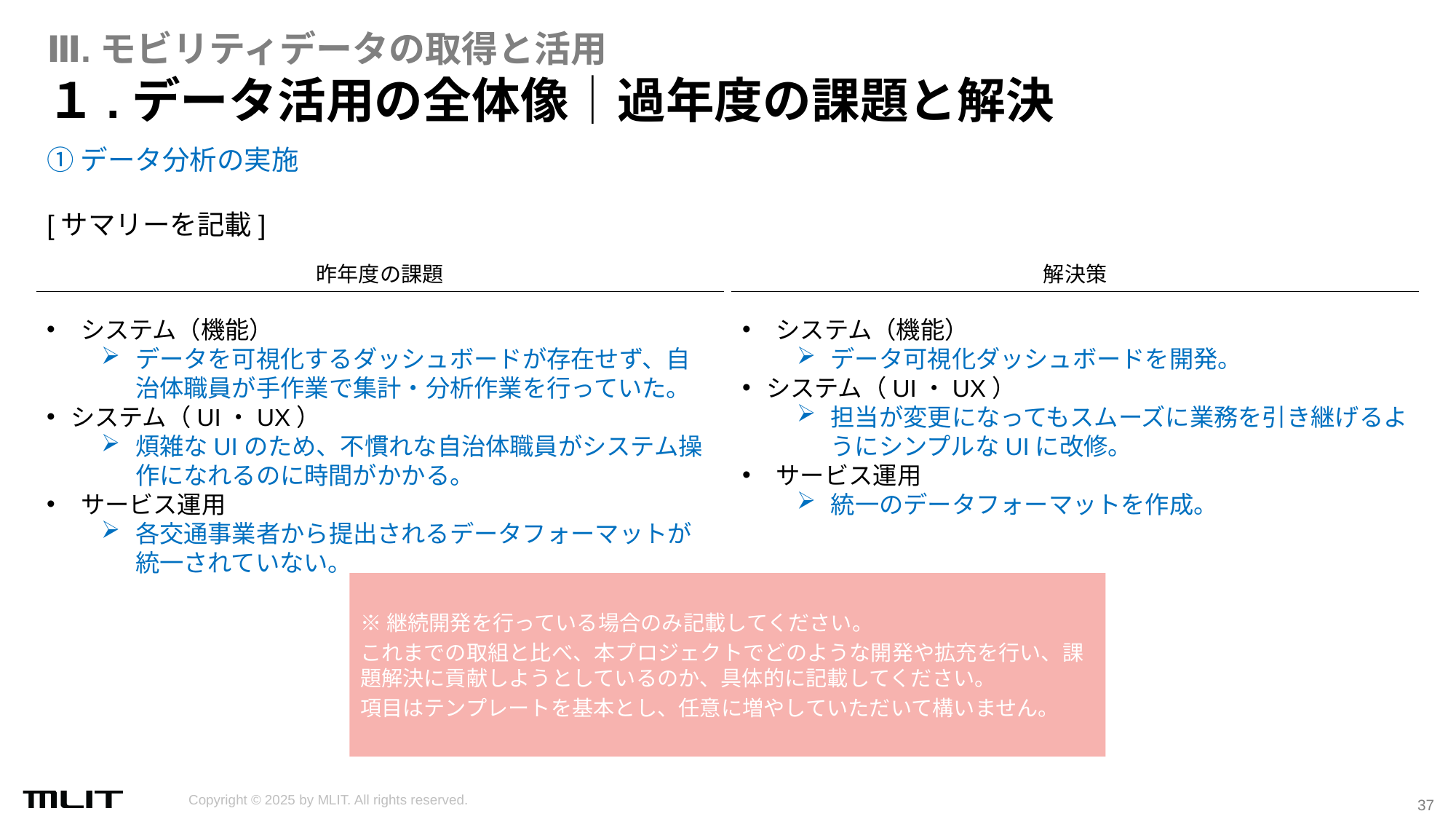

Ⅲ.モビリティデータの取得と活用
# １.データ活用の全体像│過年度の課題と解決
①データ分析の実施
[サマリーを記載]
昨年度の課題
解決策
システム（機能）
データを可視化するダッシュボードが存在せず、自治体職員が手作業で集計・分析作業を行っていた。
システム（UI・UX）
煩雑なUIのため、不慣れな自治体職員がシステム操作になれるのに時間がかかる。
サービス運用
各交通事業者から提出されるデータフォーマットが統一されていない。

システム（機能）
データ可視化ダッシュボードを開発。
システム（UI・UX）
担当が変更になってもスムーズに業務を引き継げるようにシンプルなUIに改修。
サービス運用
統一のデータフォーマットを作成。

※継続開発を行っている場合のみ記載してください。
これまでの取組と比べ、本プロジェクトでどのような開発や拡充を行い、課題解決に貢献しようとしているのか、具体的に記載してください。
項目はテンプレートを基本とし、任意に増やしていただいて構いません。